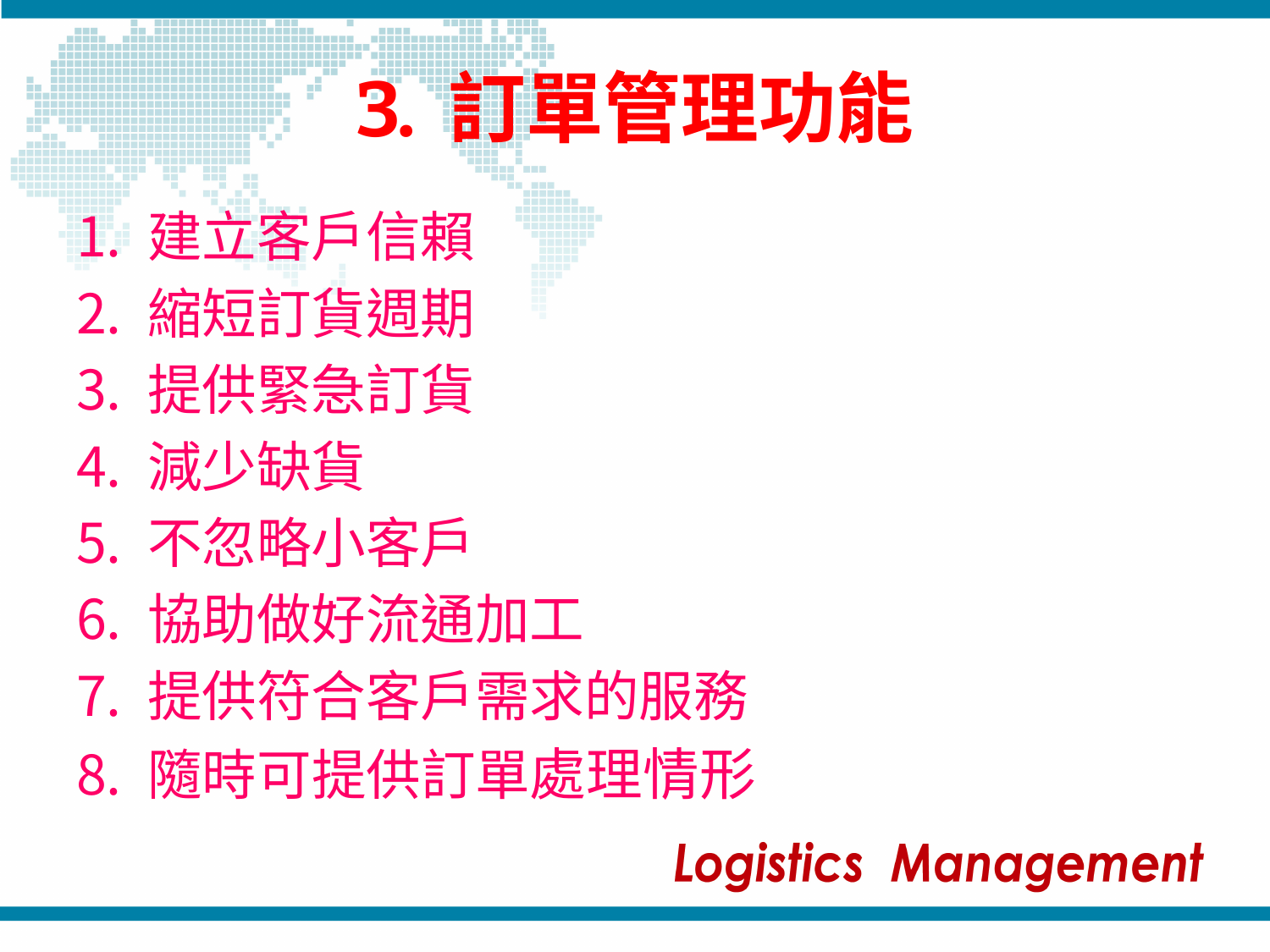

# 3. 訂單管理功能
建立客戶信賴
縮短訂貨週期
提供緊急訂貨
減少缺貨
不忽略小客戶
協助做好流通加工
提供符合客戶需求的服務
隨時可提供訂單處理情形